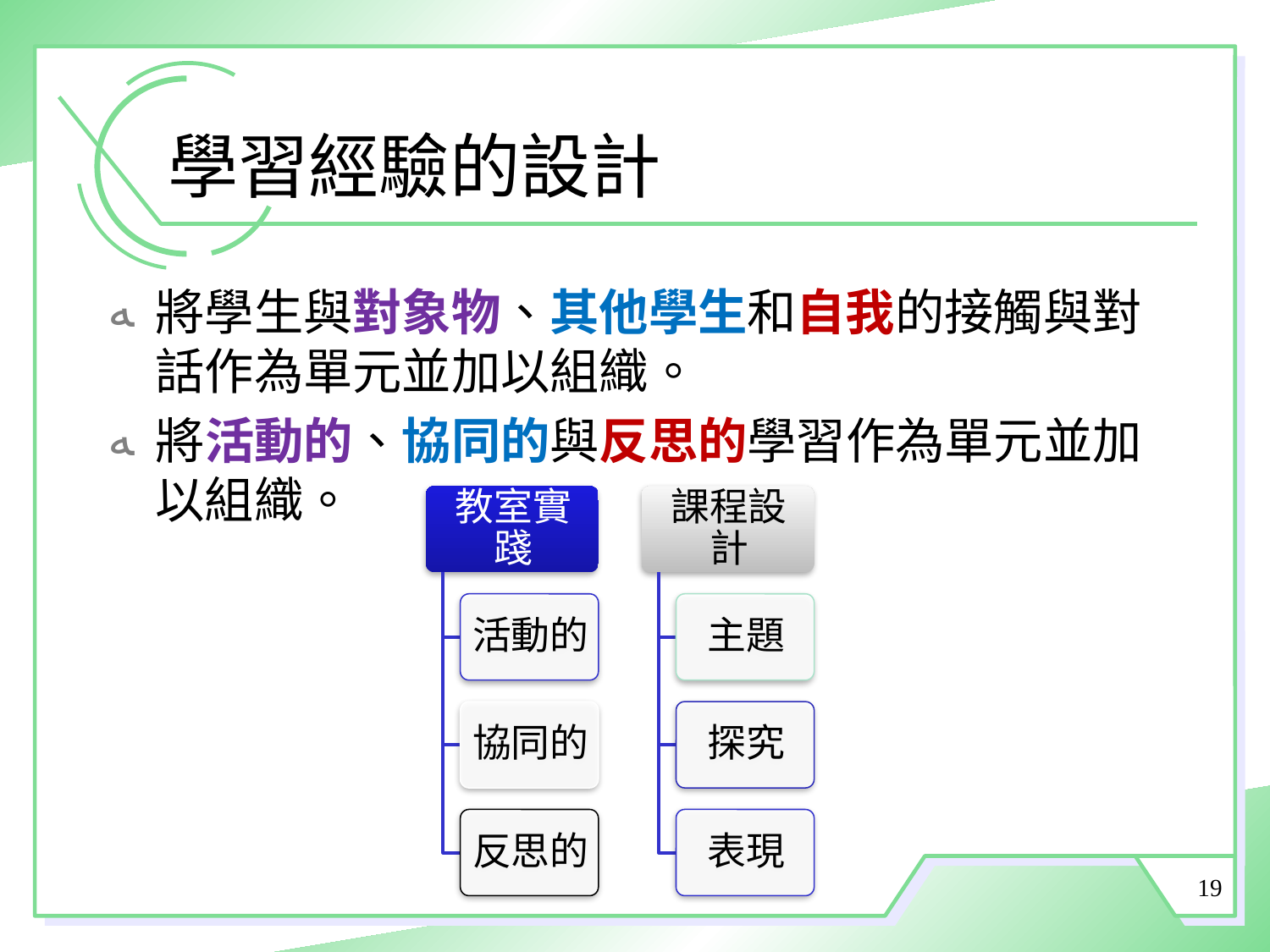

# 學習經驗的設計
將學生與對象物、其他學生和自我的接觸與對話作為單元並加以組織。
將活動的、協同的與反思的學習作為單元並加以組織。

教室實踐
活動的
協同的
反思的
課程設計
主題
探究
表現
19